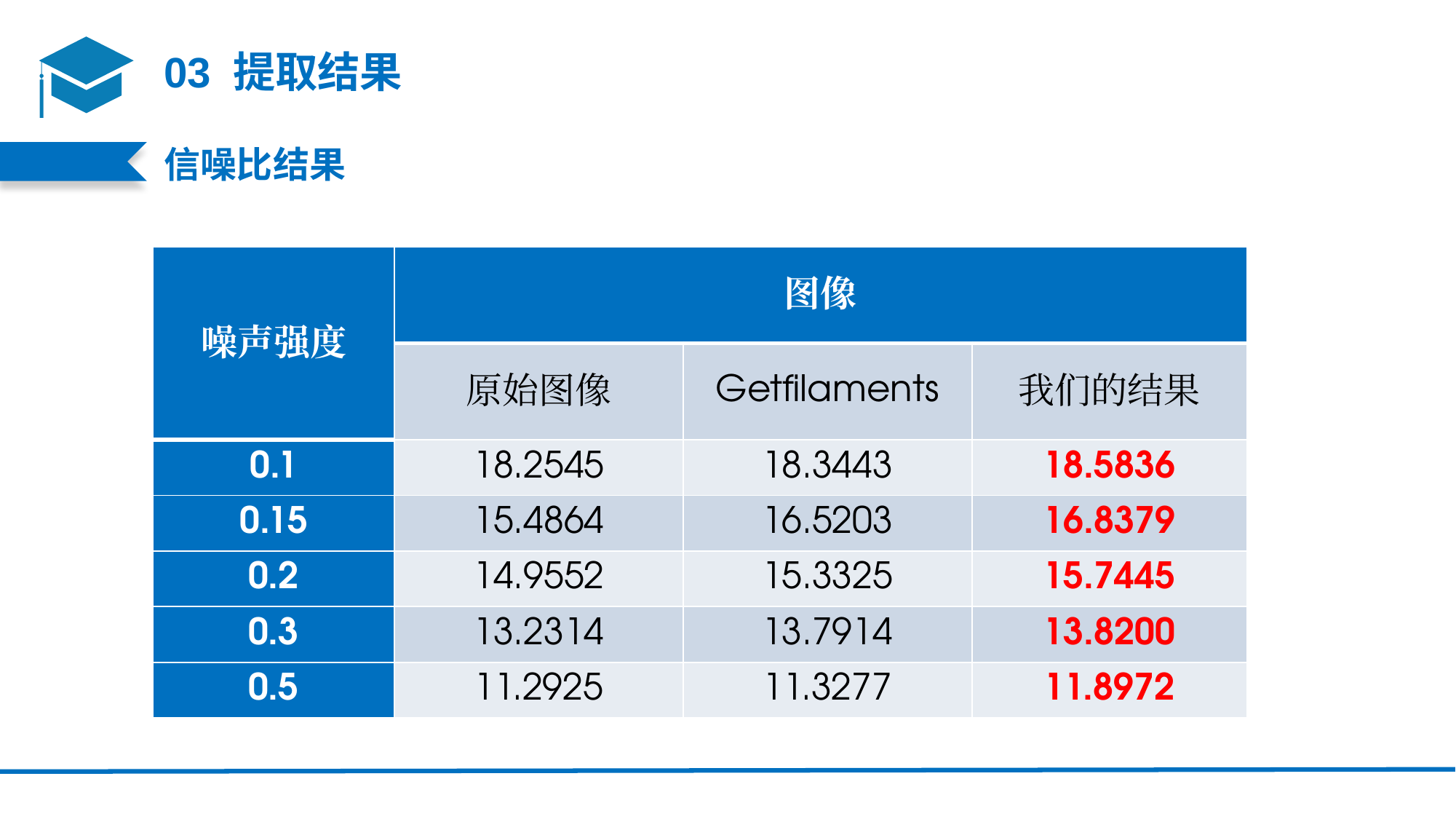

03 提取结果

信噪比结果

| 噪声强度 | 图像 |  |  |
| --- | --- | --- | --- |
|  | 原始图像 | Getfilaments | 我们的结果 |
| 0.1 | 18.2545 | 18.3443 | 18.5836 |
| 0.15 | 15.4864 | 16.5203 | 16.8379 |
| 0.2 | 14.9552 | 15.3325 | 15.7445 |
| 0.3 | 13.2314 | 13.7914 | 13.8200 |
| 0.5 | 11.2925 | 11.3277 | 11.8972 |